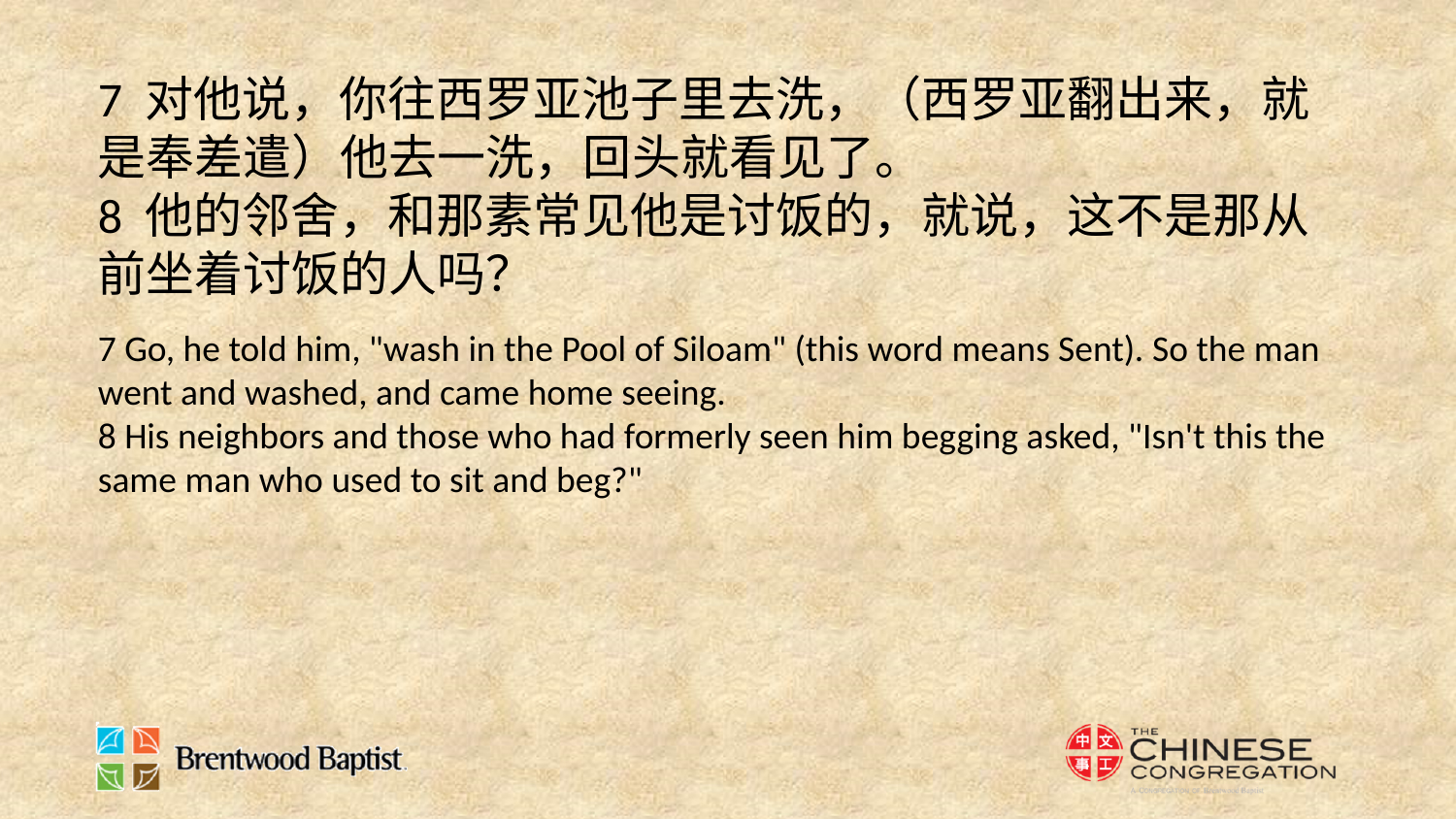

7 对他说，你往西罗亚池子里去洗，（西罗亚翻出来，就是奉差遣）他去一洗，回头就看见了。
8 他的邻舍，和那素常见他是讨饭的，就说，这不是那从前坐着讨饭的人吗？

7 Go, he told him, "wash in the Pool of Siloam" (this word means Sent). So the man went and washed, and came home seeing.
8 His neighbors and those who had formerly seen him begging asked, "Isn't this the same man who used to sit and beg?"